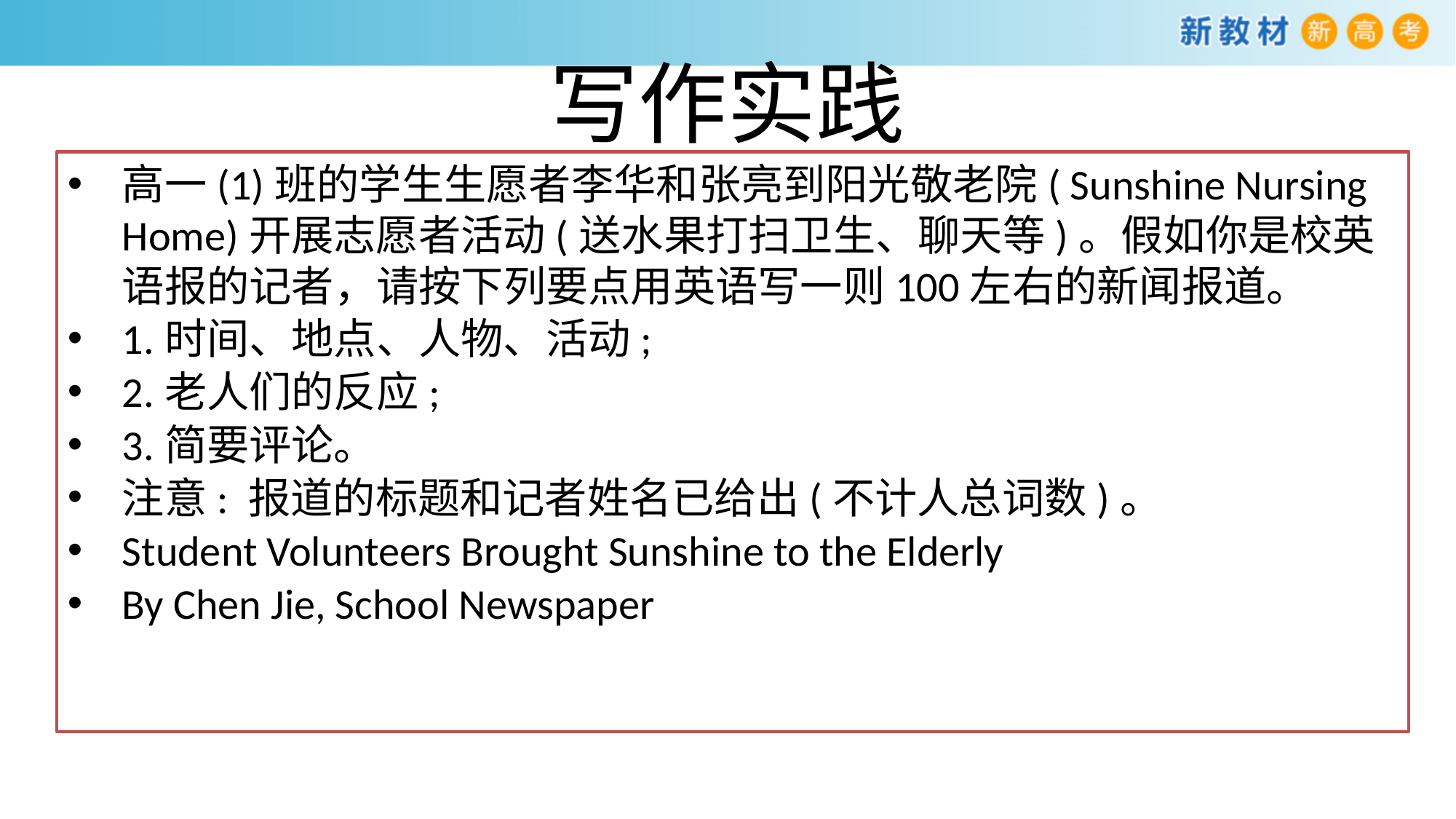

# 写作实践
高一(1)班的学生生愿者李华和张亮到阳光敬老院( Sunshine Nursing Home)开展志愿者活动(送水果打扫卫生、聊天等)。假如你是校英语报的记者，请按下列要点用英语写一则100左右的新闻报道。
1.时间、地点、人物、活动;
2.老人们的反应;
3.简要评论。
注意: 报道的标题和记者姓名已给出(不计人总词数)。
Student Volunteers Brought Sunshine to the Elderly
By Chen Jie, School Newspaper